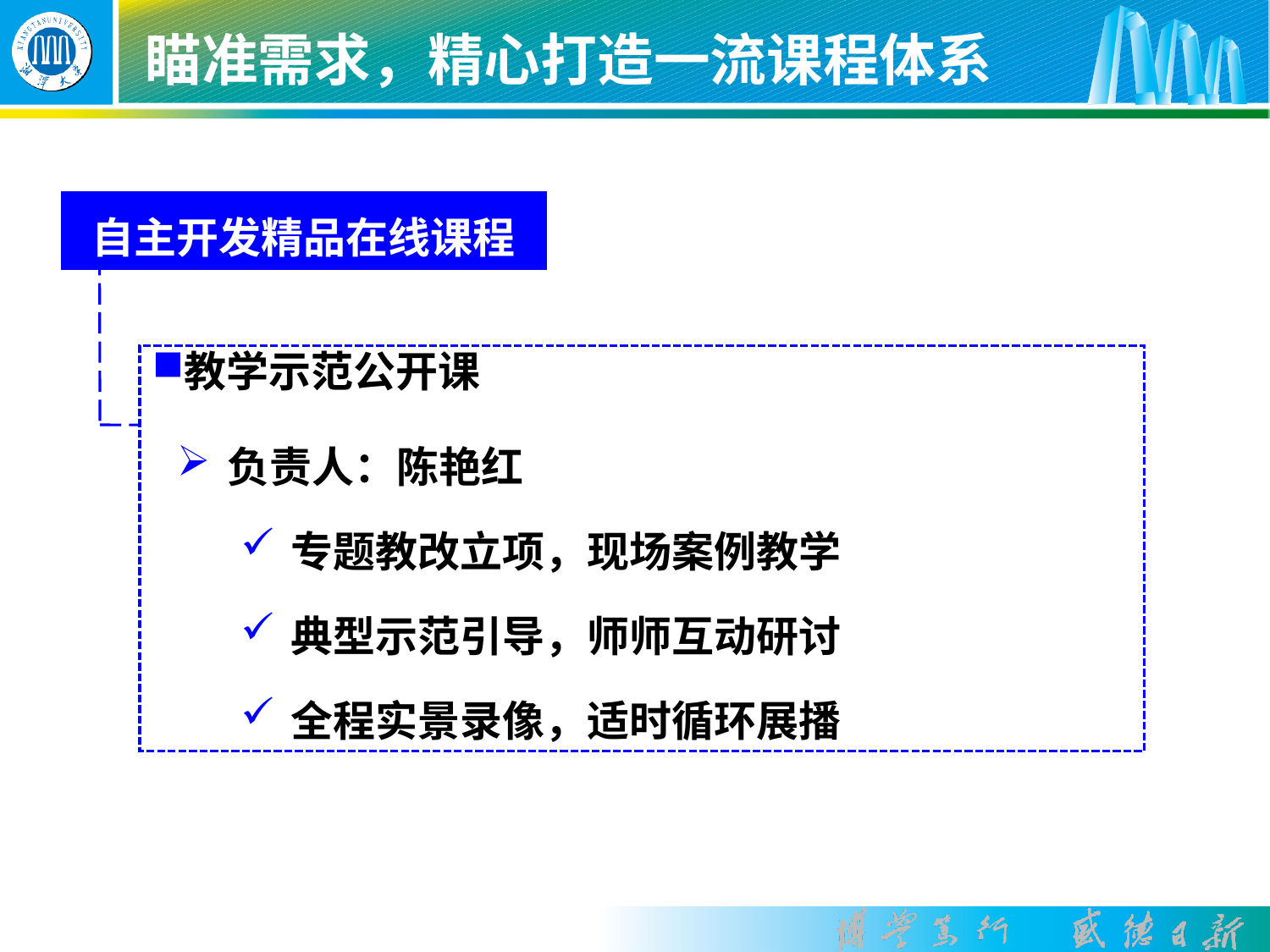

瞄准需求，精心打造一流课程体系

自主开发精品在线课程

教学示范公开课
负责人：陈艳红
专题教改立项，现场案例教学
典型示范引导，师师互动研讨
全程实景录像，适时循环展播